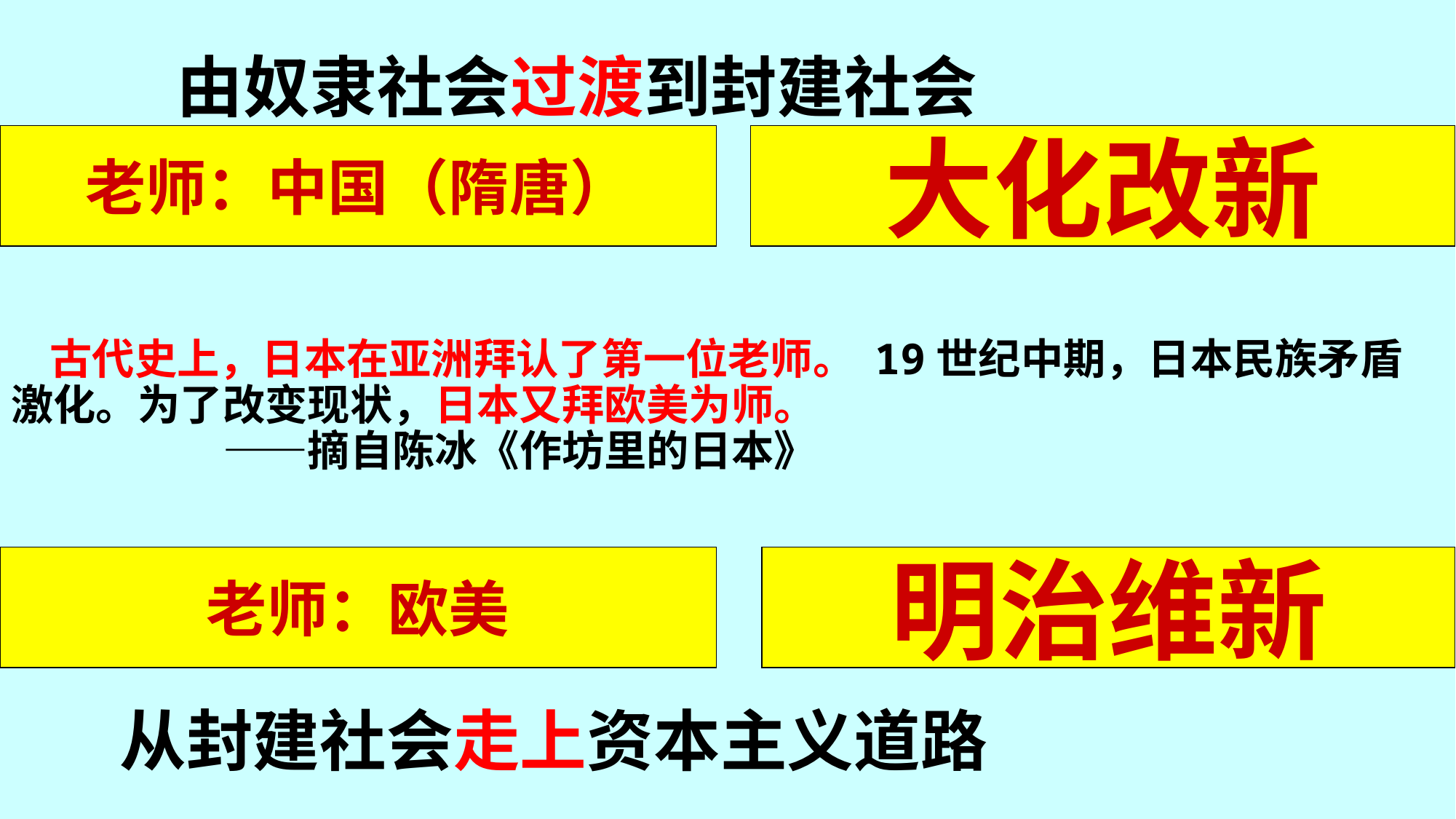

古代史上，日本在亚洲拜认了第一位老师。 19世纪中期，日本民族矛盾激化。为了改变现状，日本又拜欧美为师。
                      ——摘自陈冰《作坊里的日本》
由奴隶社会过渡到封建社会
老师：中国（隋唐）
大化改新
老师：欧美
明治维新
从封建社会走上资本主义道路